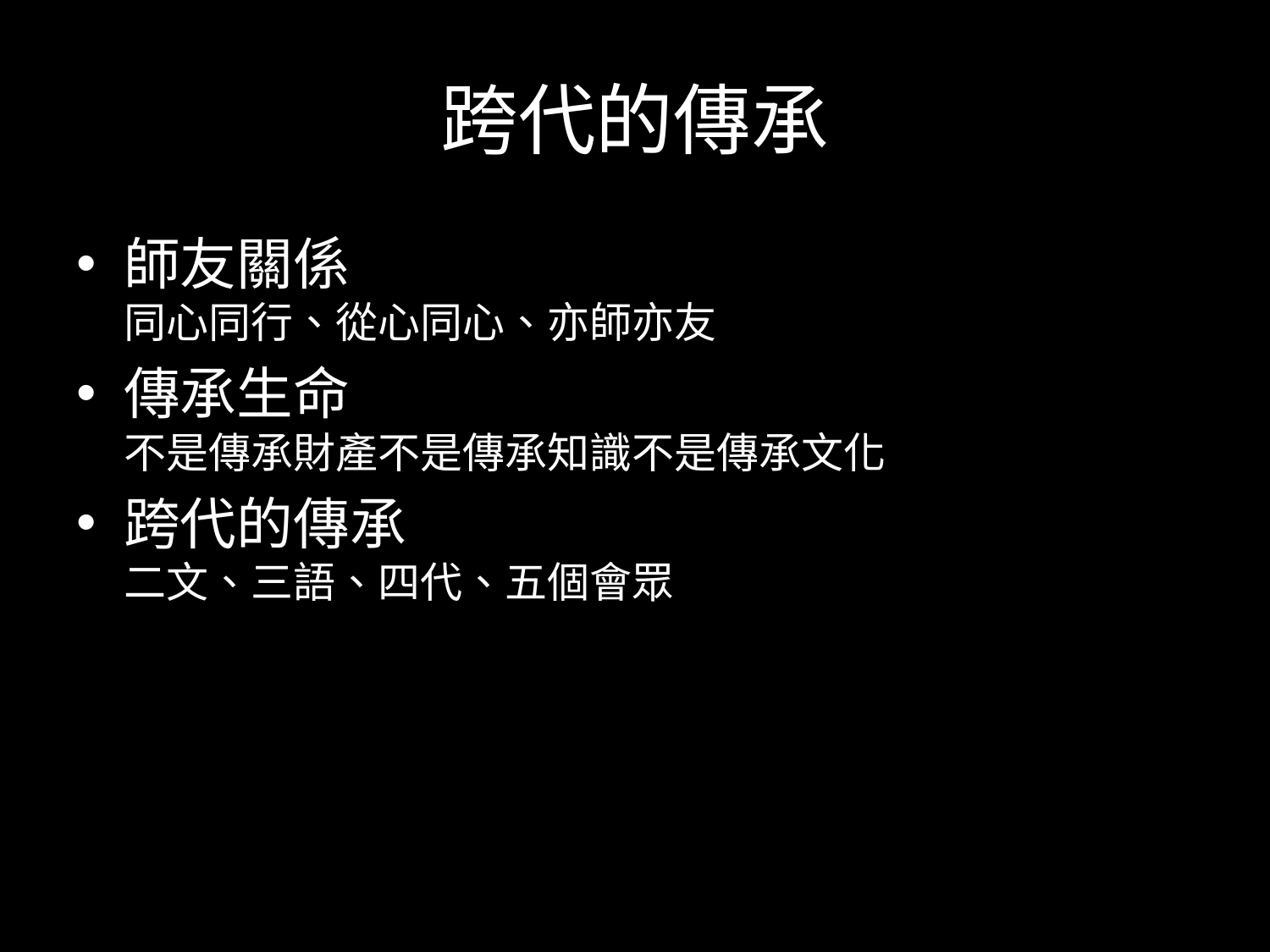

# 跨代的傳承
師友關係
同心同行、從心同心、亦師亦友
傳承生命
不是傳承財產不是傳承知識不是傳承文化
跨代的傳承
二文、三語、四代、五個會眾